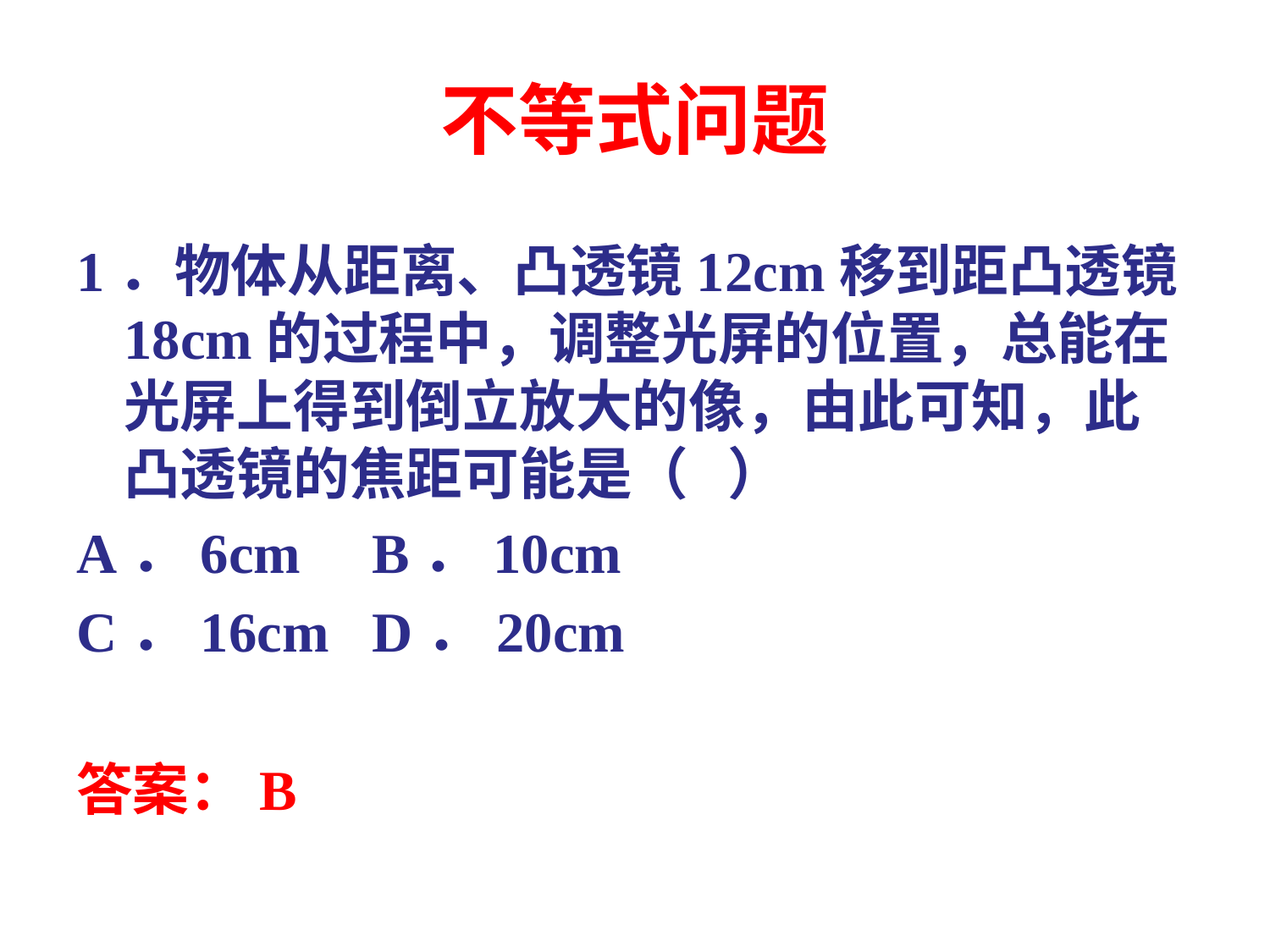

# 不等式问题
1．物体从距离、凸透镜12cm移到距凸透镜18cm的过程中，调整光屏的位置，总能在光屏上得到倒立放大的像，由此可知，此凸透镜的焦距可能是（   ）
A．6cm     B．10cm
C．16cm   D．20cm

答案：B